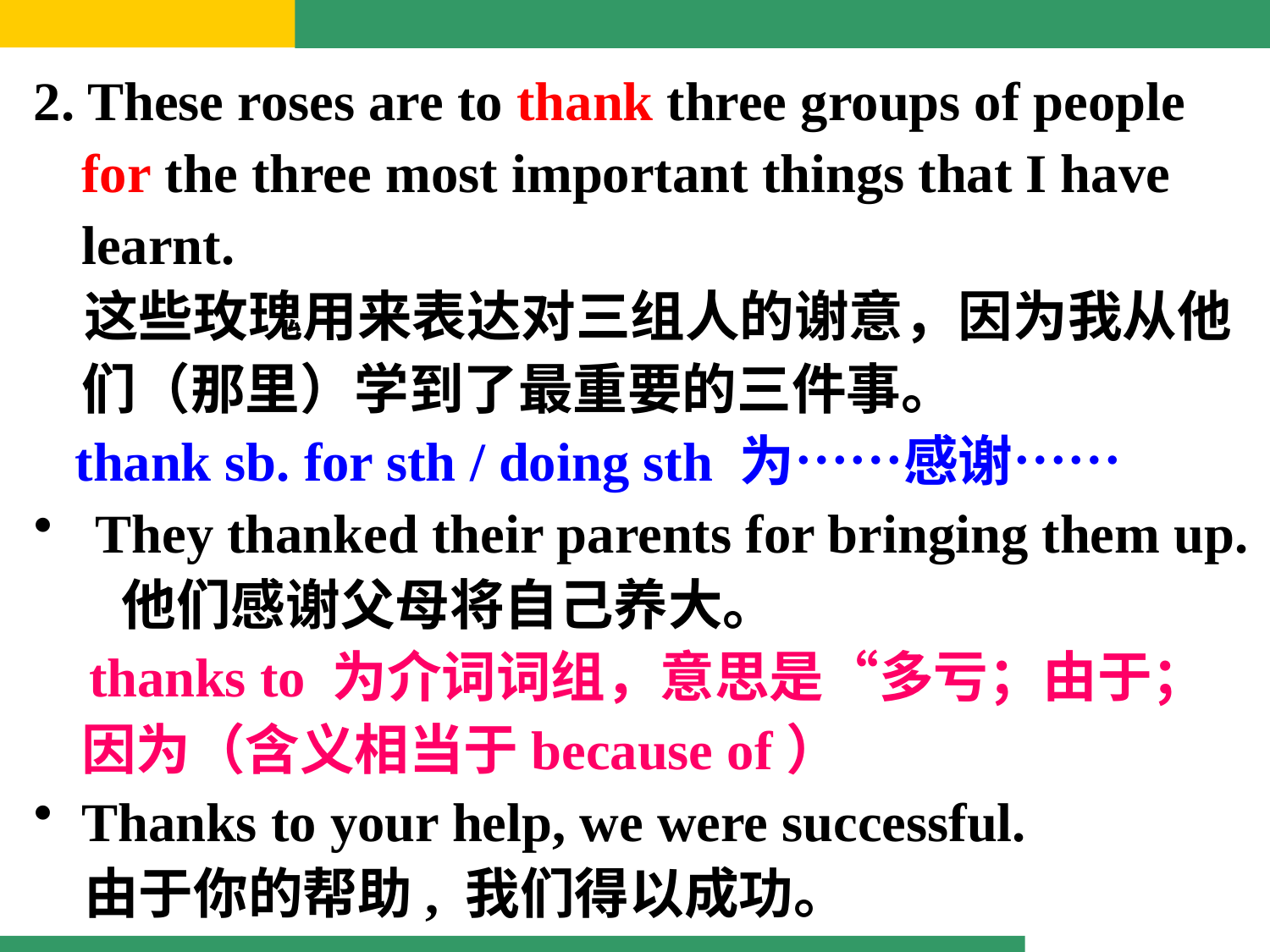

2. These roses are to thank three groups of people for the three most important things that I have learnt.
   这些玫瑰用来表达对三组人的谢意，因为我从他们（那里）学到了最重要的三件事。
   thank sb. for sth / doing sth 为……感谢……
 They thanked their parents for bringing them up.
      他们感谢父母将自己养大。
    thanks to 为介词词组，意思是“多亏；由于；因为（含义相当于because of）
Thanks to your help, we were successful.
   由于你的帮助, 我们得以成功。